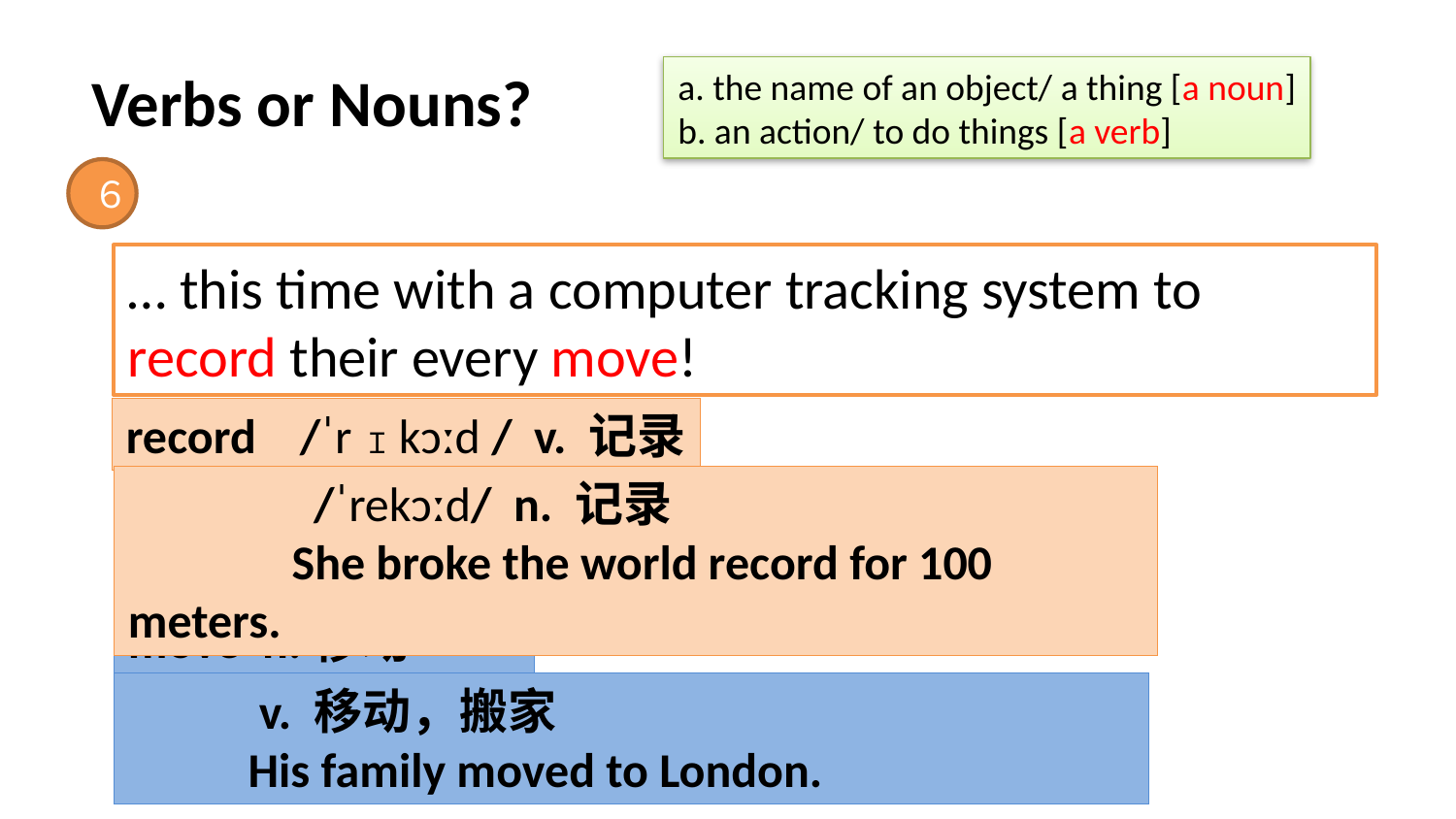

Verbs or Nouns?
a. the name of an object/ a thing [a noun]
b. an action/ to do things [a verb]
６
… this time with a computer tracking system to record their every move!
record    /ˈrＩkɔːd /  v. 记录
                 /ˈrekɔːd/  n. 记录
               She broke the world record for 100 meters.
move  n.移动
            v. 移动，搬家
           His family moved to London.